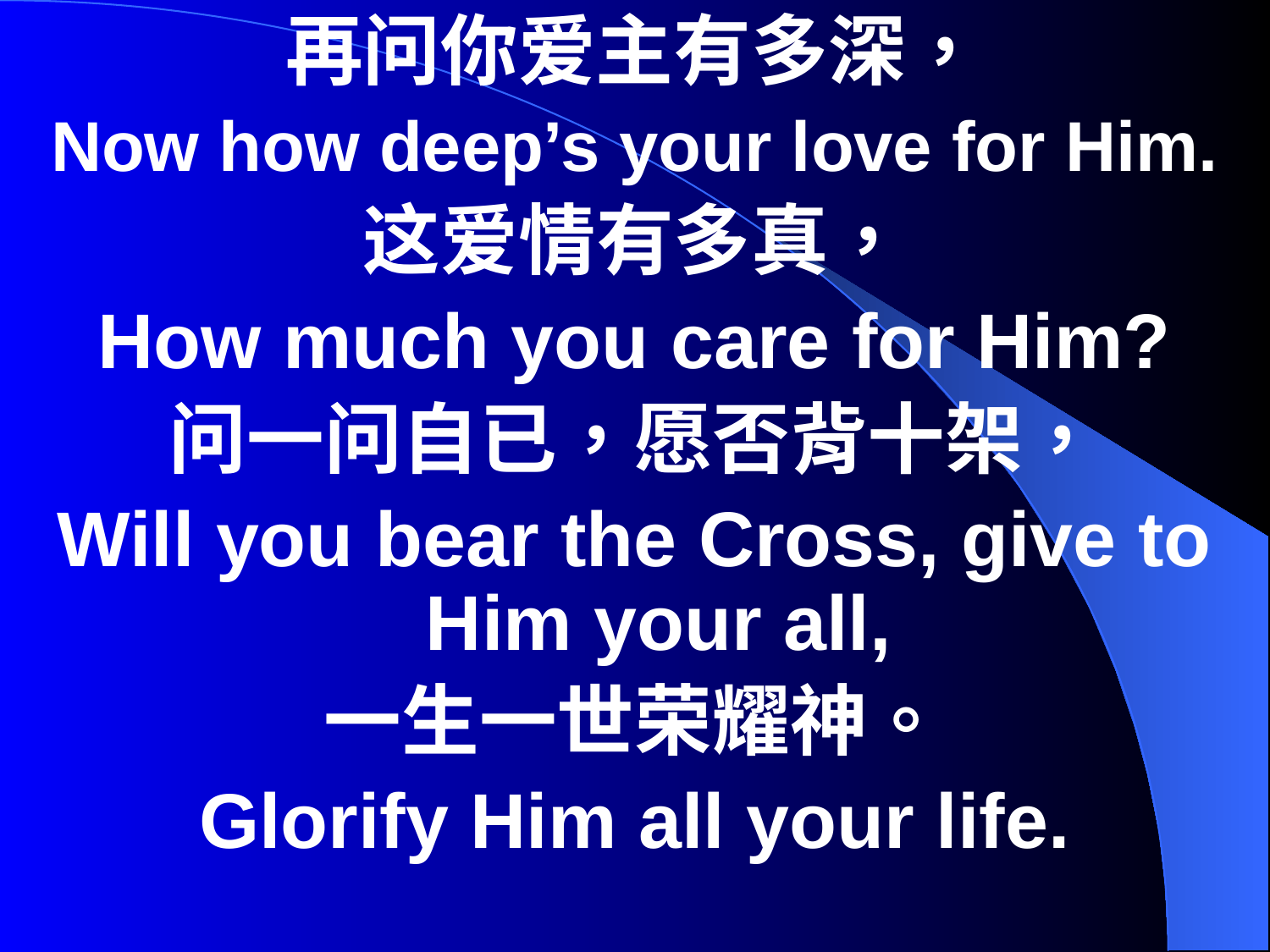

再问你爱主有多深，
Now how deep’s your love for Him.
这爱情有多真，
How much you care for Him?
问一问自已，愿否背十架，
Will you bear the Cross, give to Him your all,
一生一世荣耀神。
Glorify Him all your life.